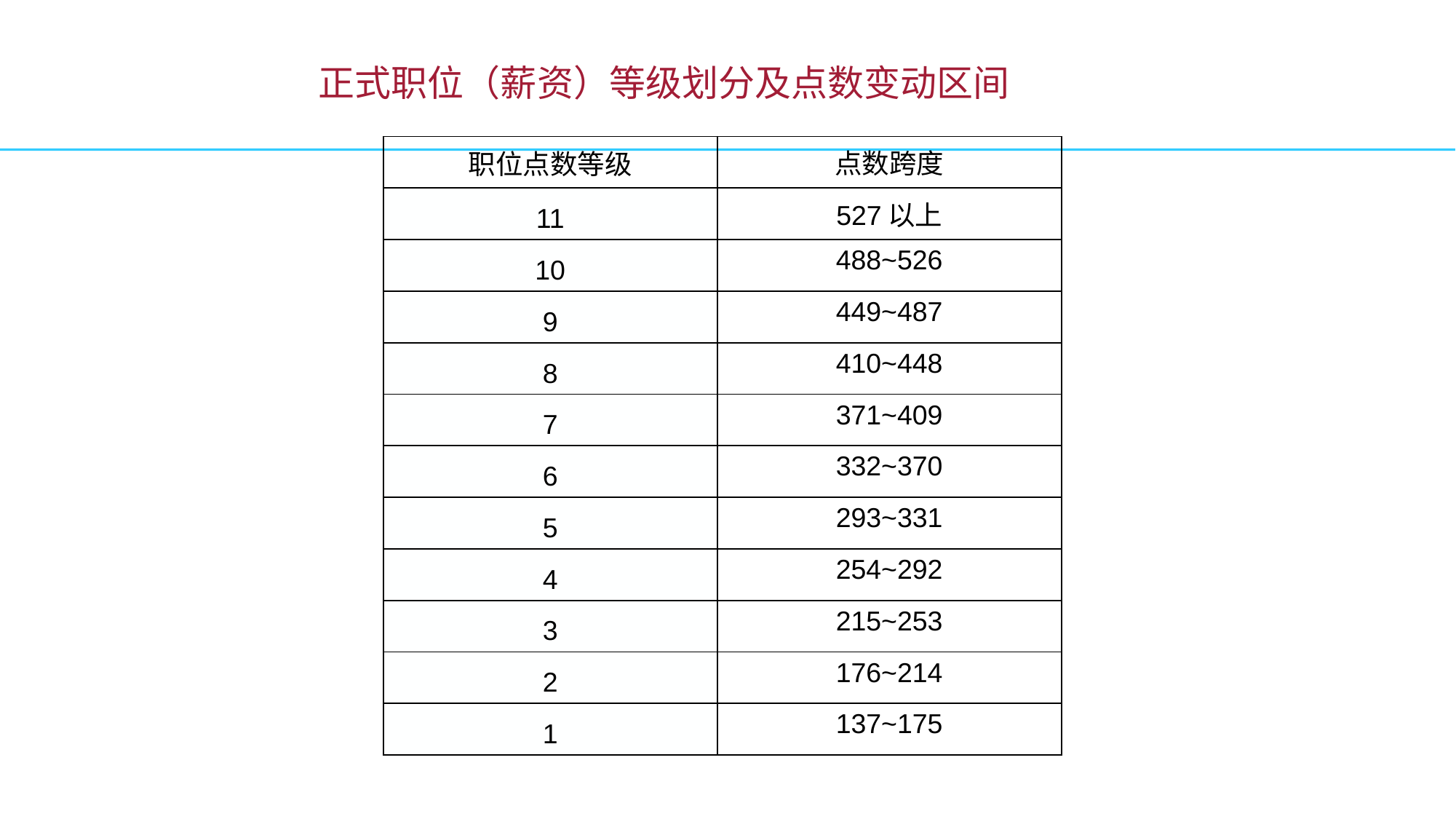

正式职位（薪资）等级划分及点数变动区间
| 职位点数等级 | 点数跨度 |
| --- | --- |
| 11 | 527以上 |
| 10 | 488~526 |
| 9 | 449~487 |
| 8 | 410~448 |
| 7 | 371~409 |
| 6 | 332~370 |
| 5 | 293~331 |
| 4 | 254~292 |
| 3 | 215~253 |
| 2 | 176~214 |
| 1 | 137~175 |